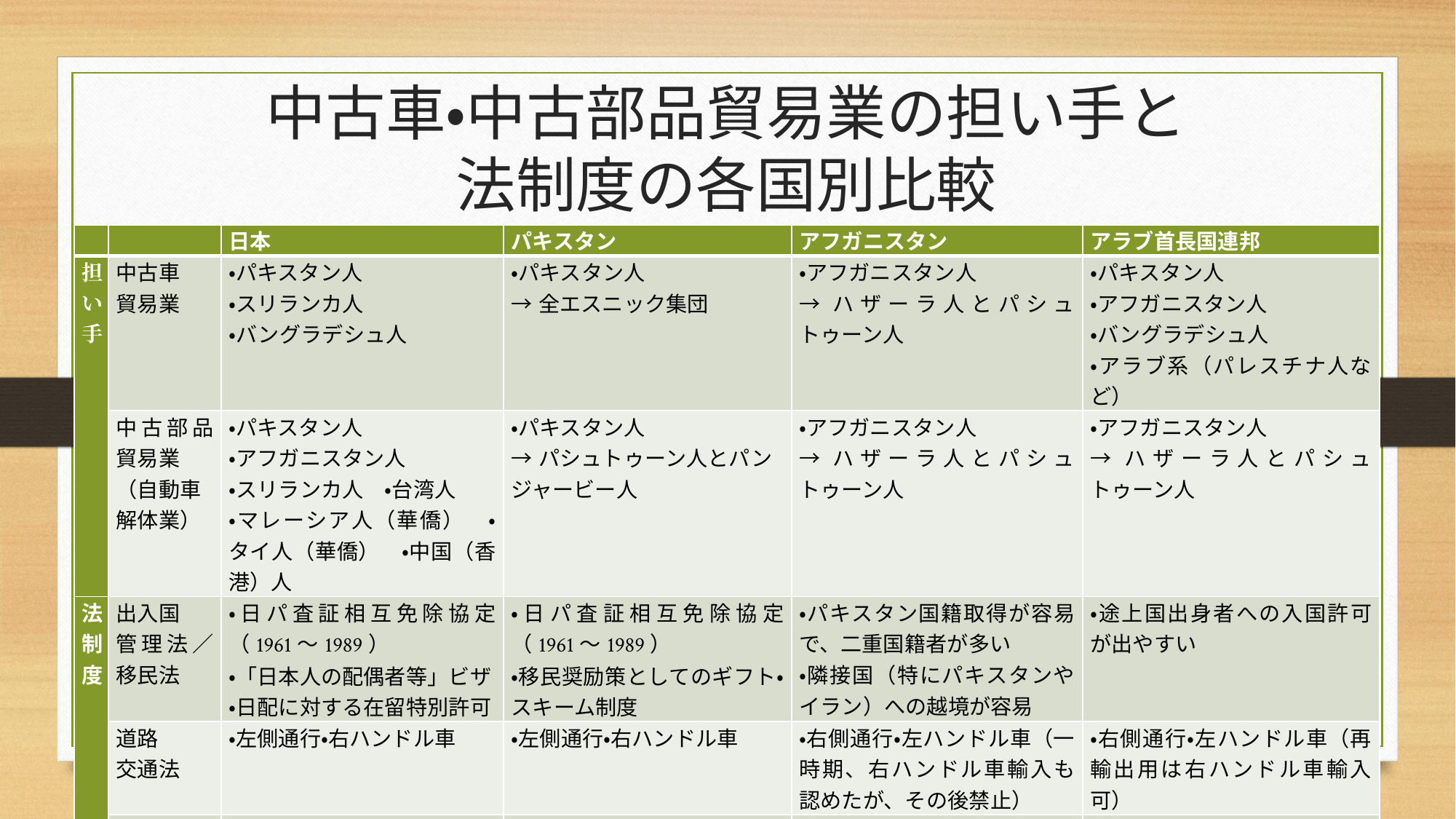

（出所）
# 中古車・中古部品貿易業の担い手と 法制度の各国別比較
|  |  | 日本 | パキスタン | アフガニスタン | アラブ首長国連邦 |
| --- | --- | --- | --- | --- | --- |
| 担い手 | 中古車 貿易業 | ・パキスタン人 ・スリランカ人 ・バングラデシュ人 | ・パキスタン人 →全エスニック集団 | ・アフガニスタン人 →ハザーラ人とパシュトゥーン人 | ・パキスタン人 ・アフガニスタン人 ・バングラデシュ人 ・アラブ系（パレスチナ人など） |
|  | 中古部品貿易業 （自動車 解体業） | ・パキスタン人 ・アフガニスタン人 ・スリランカ人　・台湾人 ・マレーシア人（華僑）　・タイ人（華僑）　・中国（香港）人 | ・パキスタン人 →パシュトゥーン人とパンジャービー人 | ・アフガニスタン人 →ハザーラ人とパシュトゥーン人 | ・アフガニスタン人 →ハザーラ人とパシュトゥーン人 |
| 法制度 | 出入国 管理法／移民法 | ・日パ査証相互免除協定（1961～1989） ・「日本人の配偶者等」ビザ ・日配に対する在留特別許可 | ・日パ査証相互免除協定（1961～1989） ・移民奨励策としてのギフト・スキーム制度 | ・パキスタン国籍取得が容易で、二重国籍者が多い ・隣接国（特にパキスタンやイラン）への越境が容易 | ・途上国出身者への入国許可が出やすい |
|  | 道路 交通法 | ・左側通行・右ハンドル車 | ・左側通行・右ハンドル車 | ・右側通行・左ハンドル車（一時期、右ハンドル車輸入も認めたが、その後禁止） | ・右側通行・左ハンドル車（再輸出用は右ハンドル車輸入可） |
|  | 中古車の貿易規制 | ・1995年の輸出規制緩和（旅具通関の条件変更、輸出前検査の中止） | ・ギフト・スキーム制度枠内で輸入を認める ・関税や年式で調整 | ・イラン経由の中古車および中古部品の輸入可 ・隣接国との密貿易多 | ・ドバイ首長国のフリーゾーンに中古車専用中継貿易市場を建設 |